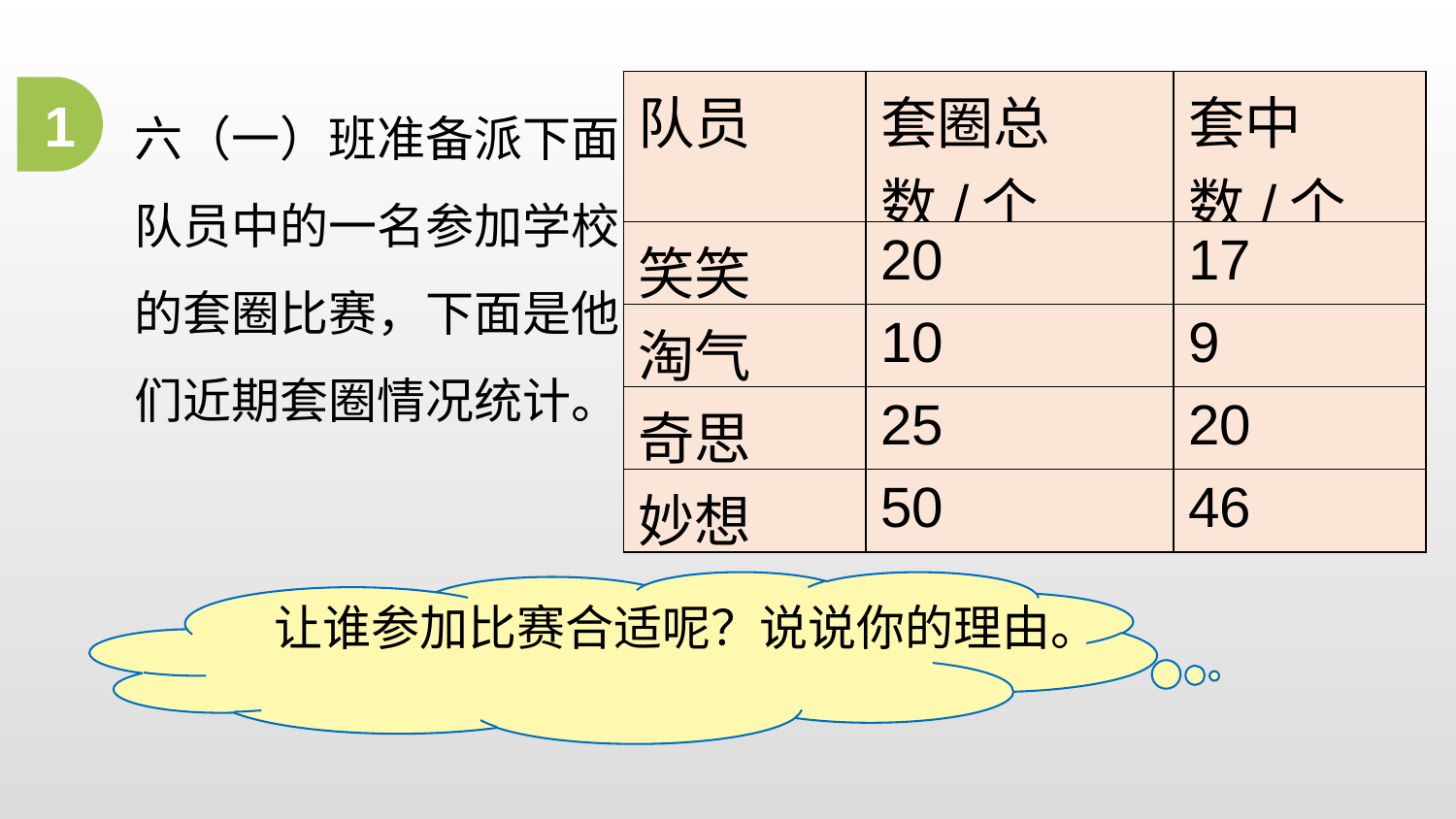

| 队员 | 套圈总数/个 | 套中数/个 |
| --- | --- | --- |
| 笑笑 | 20 | 17 |
| 淘气 | 10 | 9 |
| 奇思 | 25 | 20 |
| 妙想 | 50 | 46 |
六（一）班准备派下面队员中的一名参加学校的套圈比赛，下面是他们近期套圈情况统计。
1

让谁参加比赛合适呢？说说你的理由。